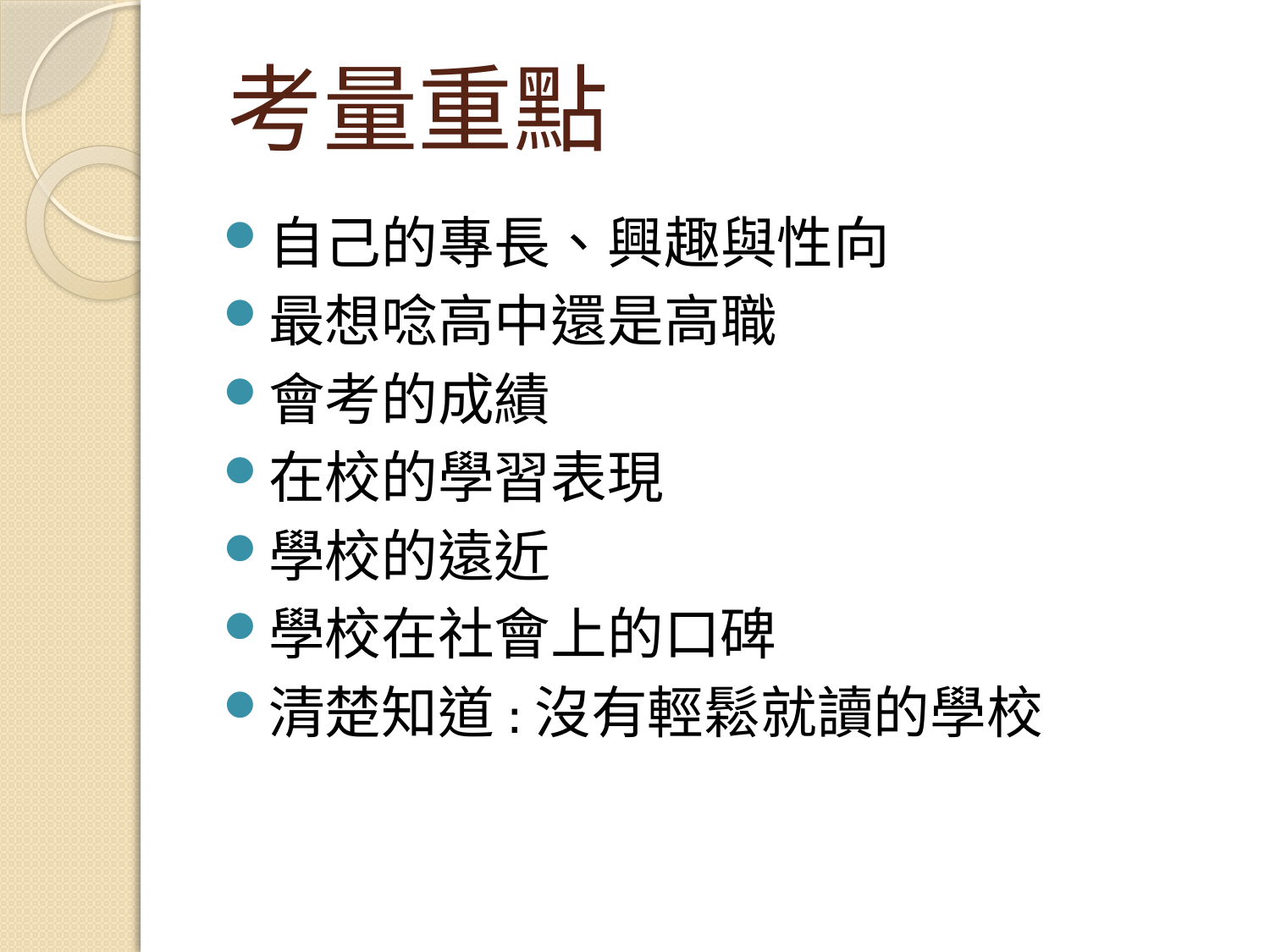

# 考量重點
自己的專長、興趣與性向
最想唸高中還是高職
會考的成績
在校的學習表現
學校的遠近
學校在社會上的口碑
清楚知道:沒有輕鬆就讀的學校